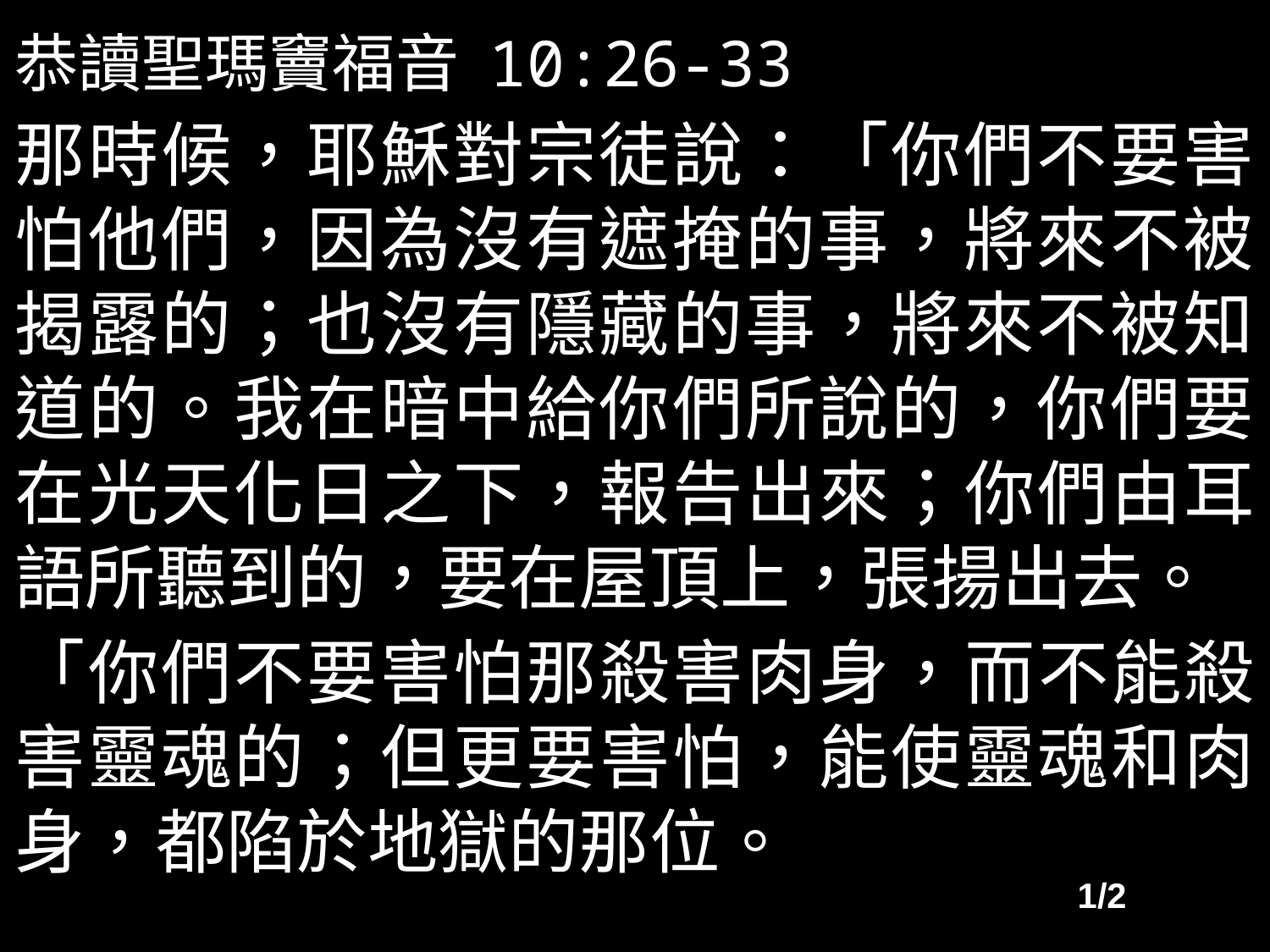

恭讀聖瑪竇福音 10:26-33
那時候，耶穌對宗徒說：「你們不要害怕他們，因為沒有遮掩的事，將來不被揭露的；也沒有隱藏的事，將來不被知道的。我在暗中給你們所說的，你們要在光天化日之下，報告出來；你們由耳語所聽到的，要在屋頂上，張揚出去。
「你們不要害怕那殺害肉身，而不能殺害靈魂的；但更要害怕，能使靈魂和肉身，都陷於地獄的那位。
1/2